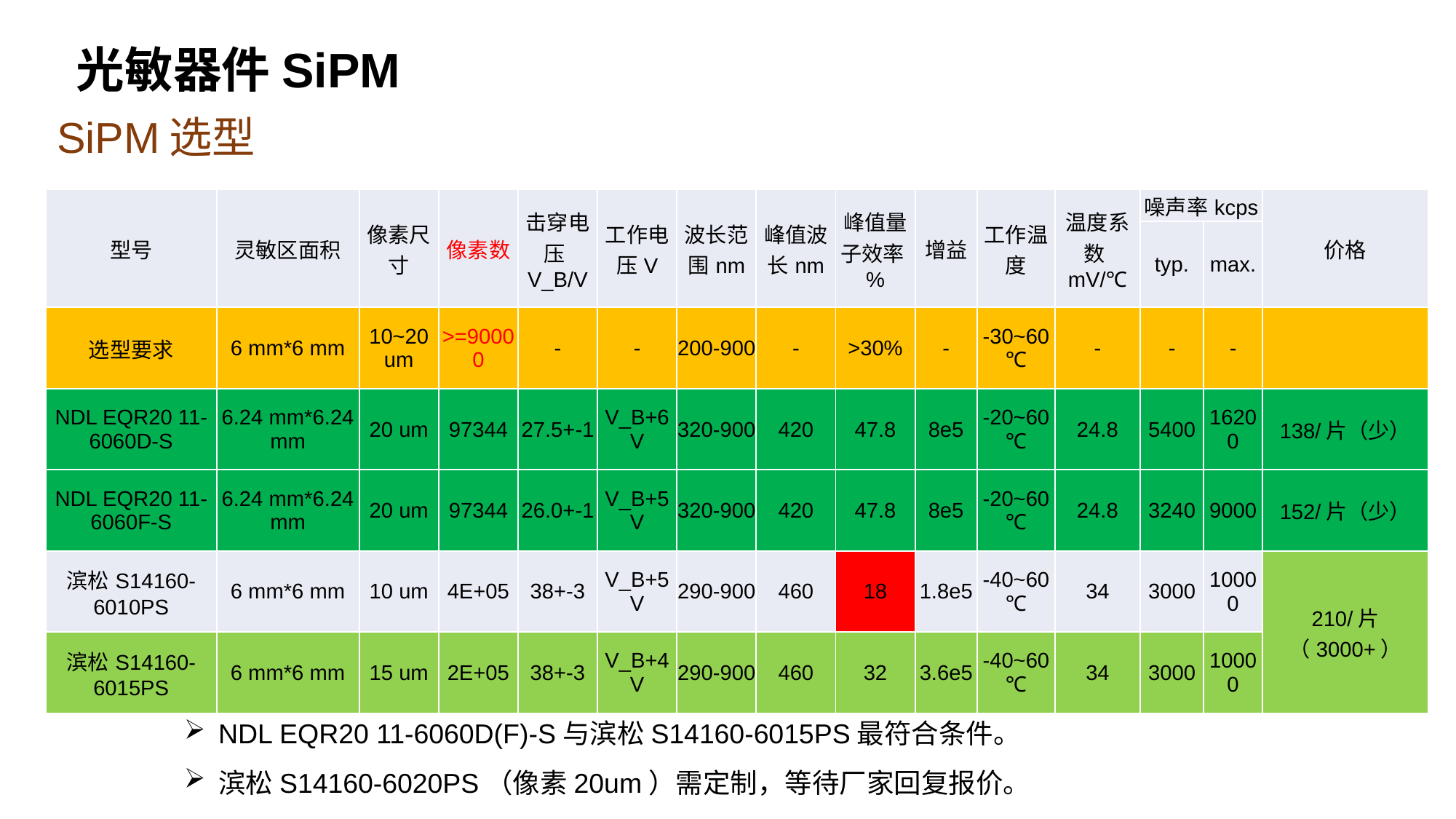

光敏器件SiPM
SiPM选型
| 型号 | 灵敏区面积 | 像素尺寸 | 像素数 | 击穿电压V\_B/V | 工作电压V | 波长范围nm | 峰值波长nm | 峰值量子效率% | 增益 | 工作温度 | 温度系数mV/℃ | 噪声率kcps |  | 价格 |
| --- | --- | --- | --- | --- | --- | --- | --- | --- | --- | --- | --- | --- | --- | --- |
|  |  |  |  |  |  |  |  |  |  |  |  | typ. | max. |  |
| 选型要求 | 6 mm\*6 mm | 10~20 um | >=90000 | - | - | 200-900 | - | >30% | - | -30~60 ℃ | - | - | - |  |
| NDL EQR20 11-6060D-S | 6.24 mm\*6.24 mm | 20 um | 97344 | 27.5+-1 | V\_B+6V | 320-900 | 420 | 47.8 | 8e5 | -20~60 ℃ | 24.8 | 5400 | 16200 | 138/片（少） |
| NDL EQR20 11-6060F-S | 6.24 mm\*6.24 mm | 20 um | 97344 | 26.0+-1 | V\_B+5V | 320-900 | 420 | 47.8 | 8e5 | -20~60 ℃ | 24.8 | 3240 | 9000 | 152/片（少） |
| 滨松S14160-6010PS | 6 mm\*6 mm | 10 um | 4E+05 | 38+-3 | V\_B+5V | 290-900 | 460 | 18 | 1.8e5 | -40~60 ℃ | 34 | 3000 | 10000 | 210/片（3000+） |
| 滨松S14160-6015PS | 6 mm\*6 mm | 15 um | 2E+05 | 38+-3 | V\_B+4V | 290-900 | 460 | 32 | 3.6e5 | -40~60 ℃ | 34 | 3000 | 10000 |  |
NDL EQR20 11-6060D(F)-S与滨松S14160-6015PS最符合条件。
滨松S14160-6020PS（像素20um）需定制，等待厂家回复报价。